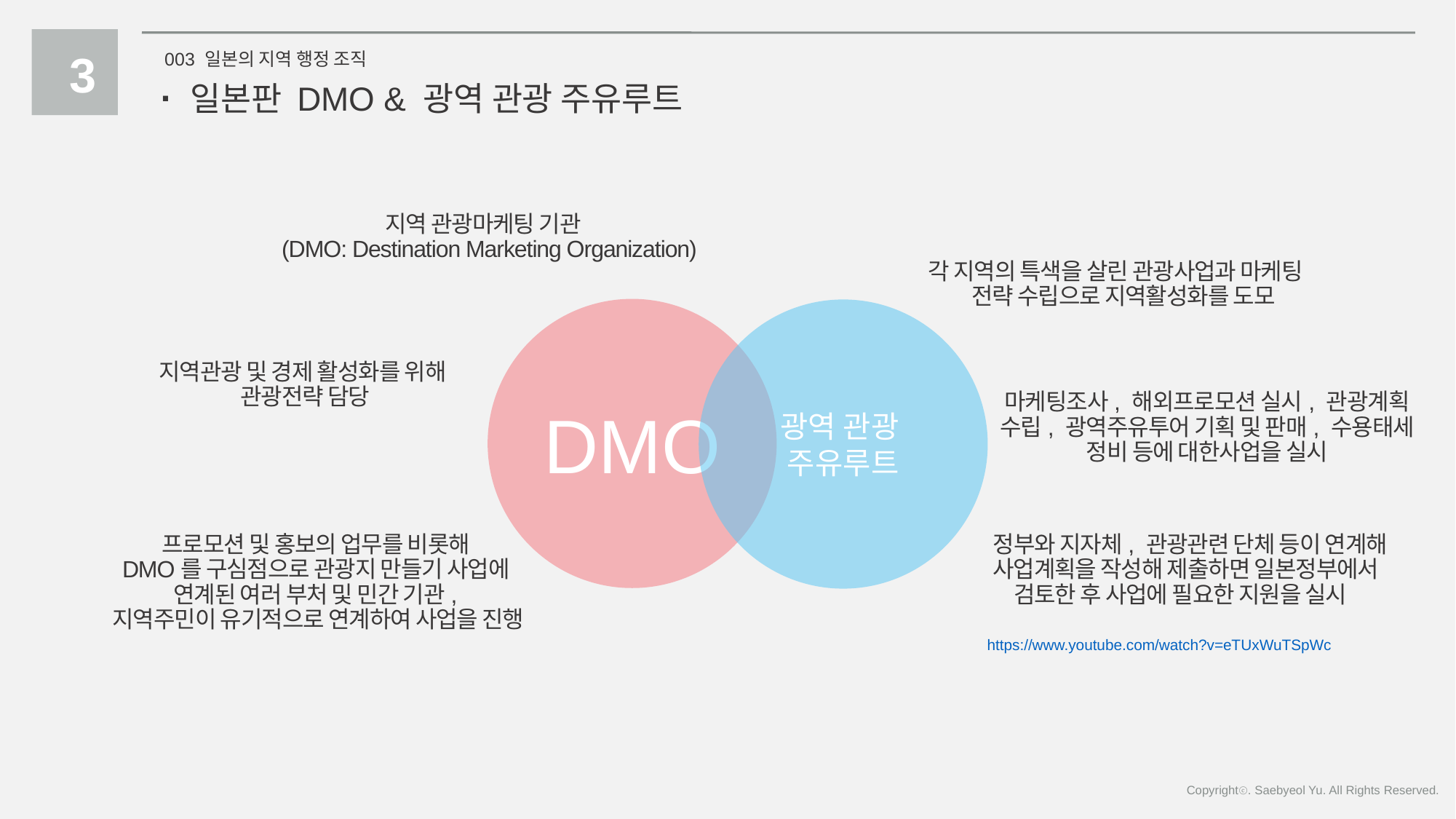

3
003 일본의 지역 행정 조직
· 일본판 DMO & 광역 관광 주유루트
지역 관광마케팅 기관
  (DMO: Destination Marketing Organization)
각 지역의 특색을 살린 관광사업과 마케팅
 전략 수립으로 지역활성화를 도모

DMO
광역 관광
주유루트
지역관광 및 경제 활성화를 위해
관광전략 담당
  마케팅조사, 해외프로모션 실시, 관광계획
   수립, 광역주유투어 기획 및 판매, 수용태세
  정비 등에 대한사업을 실시
프로모션 및 홍보의 업무를 비롯해
DMO를 구심점으로 관광지 만들기 사업에
연계된 여러 부처 및 민간 기관,
지역주민이 유기적으로 연계하여 사업을 진행
    정부와 지자체, 관광관련 단체 등이 연계해
  사업계획을 작성해 제출하면 일본정부에서
검토한 후 사업에 필요한 지원을 실시
https://www.youtube.com/watch?v=eTUxWuTSpWc